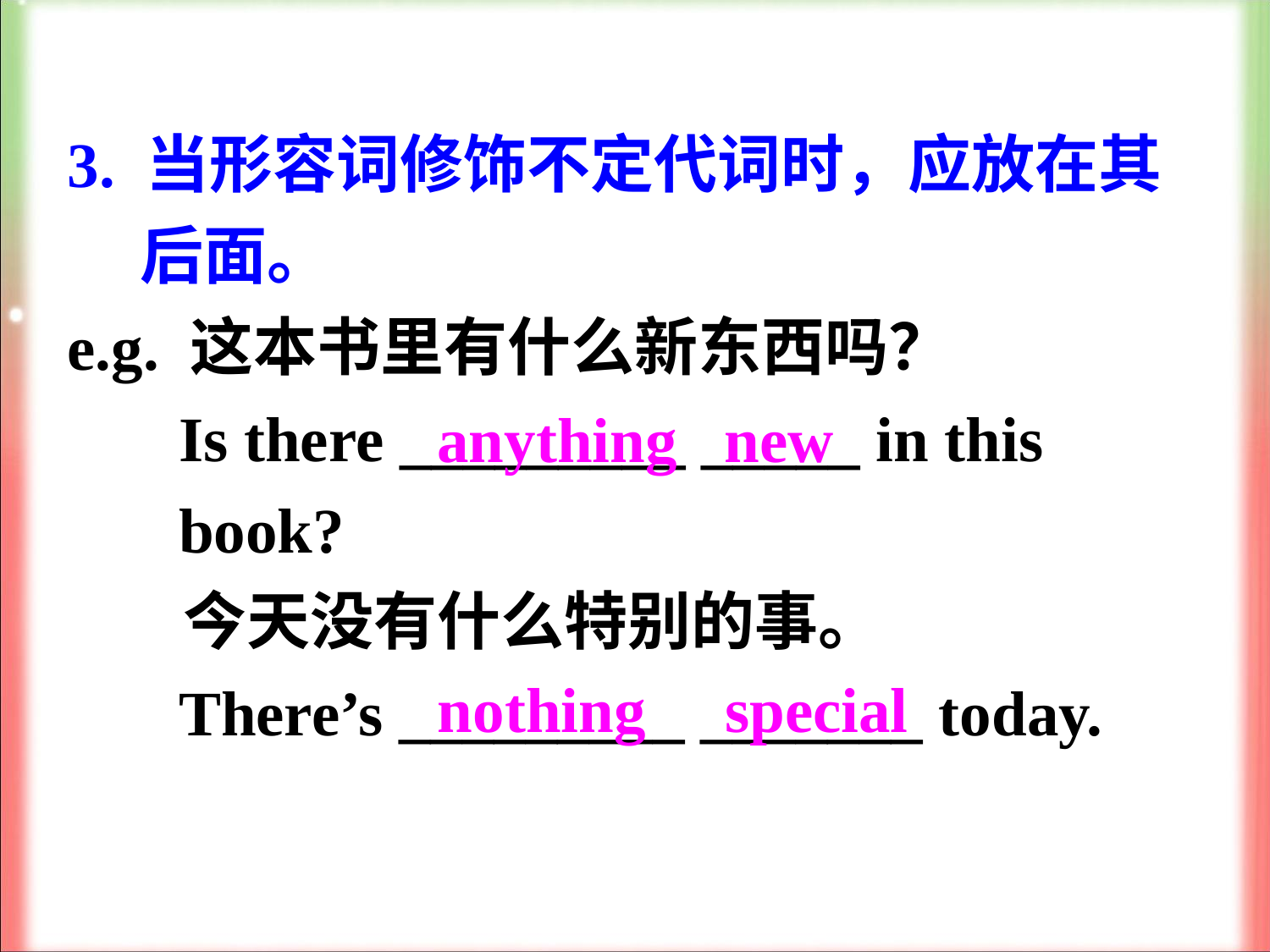

3. 当形容词修饰不定代词时，应放在其
    后面。
e.g. 这本书里有什么新东西吗？
       Is there _________ _____ in this
       book?
       今天没有什么特别的事。
       There’s _________ _______ today.
anything   new
nothing     special